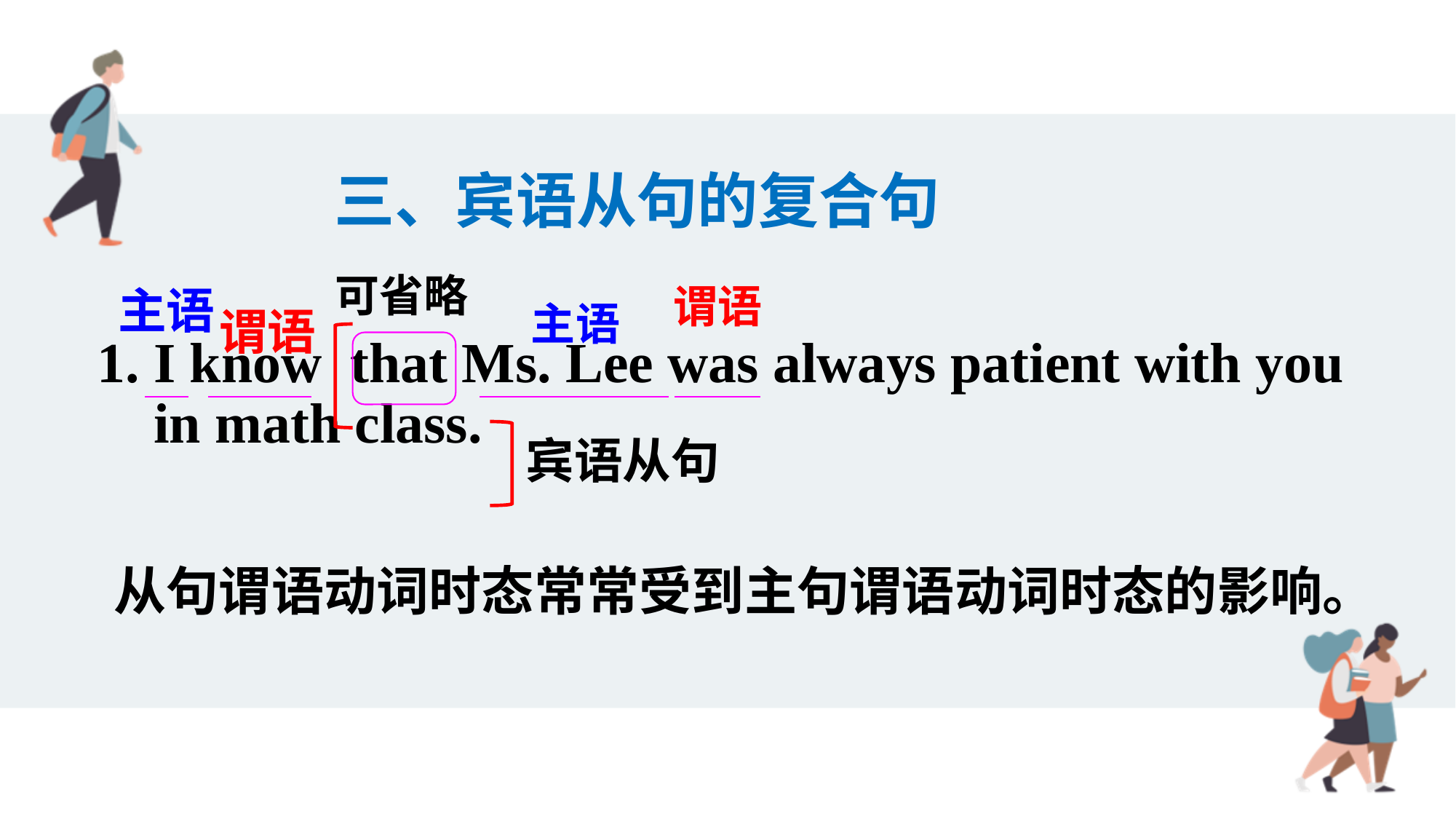

三、宾语从句的复合句
可省略
谓语
主语
主语
谓语

1. I know  that Ms. Lee was always patient with you
    in math class.

宾语从句
从句谓语动词时态常常受到主句谓语动词时态的影响。